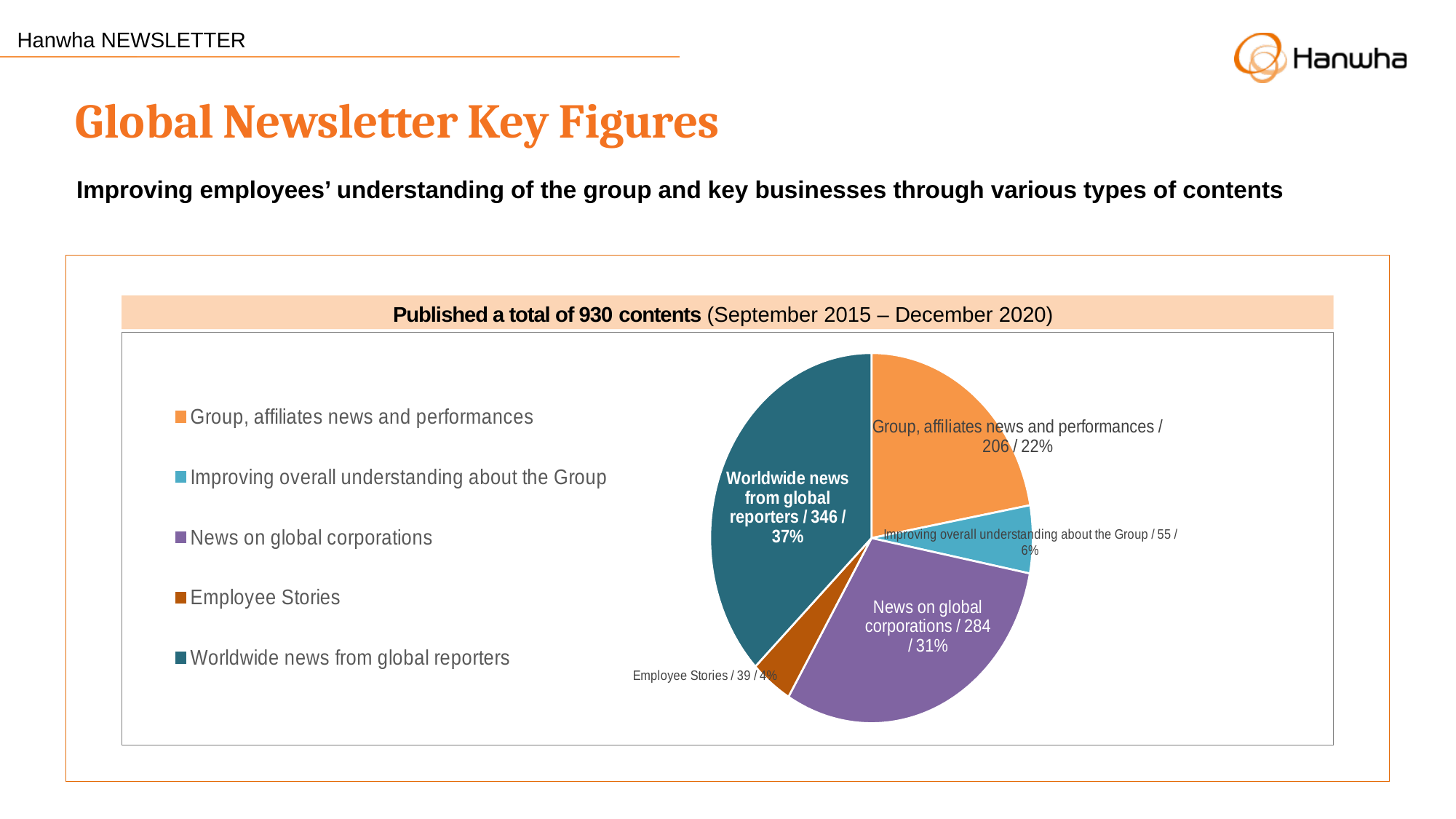

Hanwha NEWSLETTER
Global Newsletter Key Figures
Improving employees’ understanding of the group and key businesses through various types of contents

Published a total of 930 contents (September 2015 – December 2020)

### Chart

| Category | 열1 |
|---|---|
| Group, affiliates news and performances | 206.0 |
| Improving overall understanding about the Group | 55.0 |
| News on global corporations | 284.0 |
| Employee Stories | 39.0 |
| Worldwide news from global reporters | 346.0 |